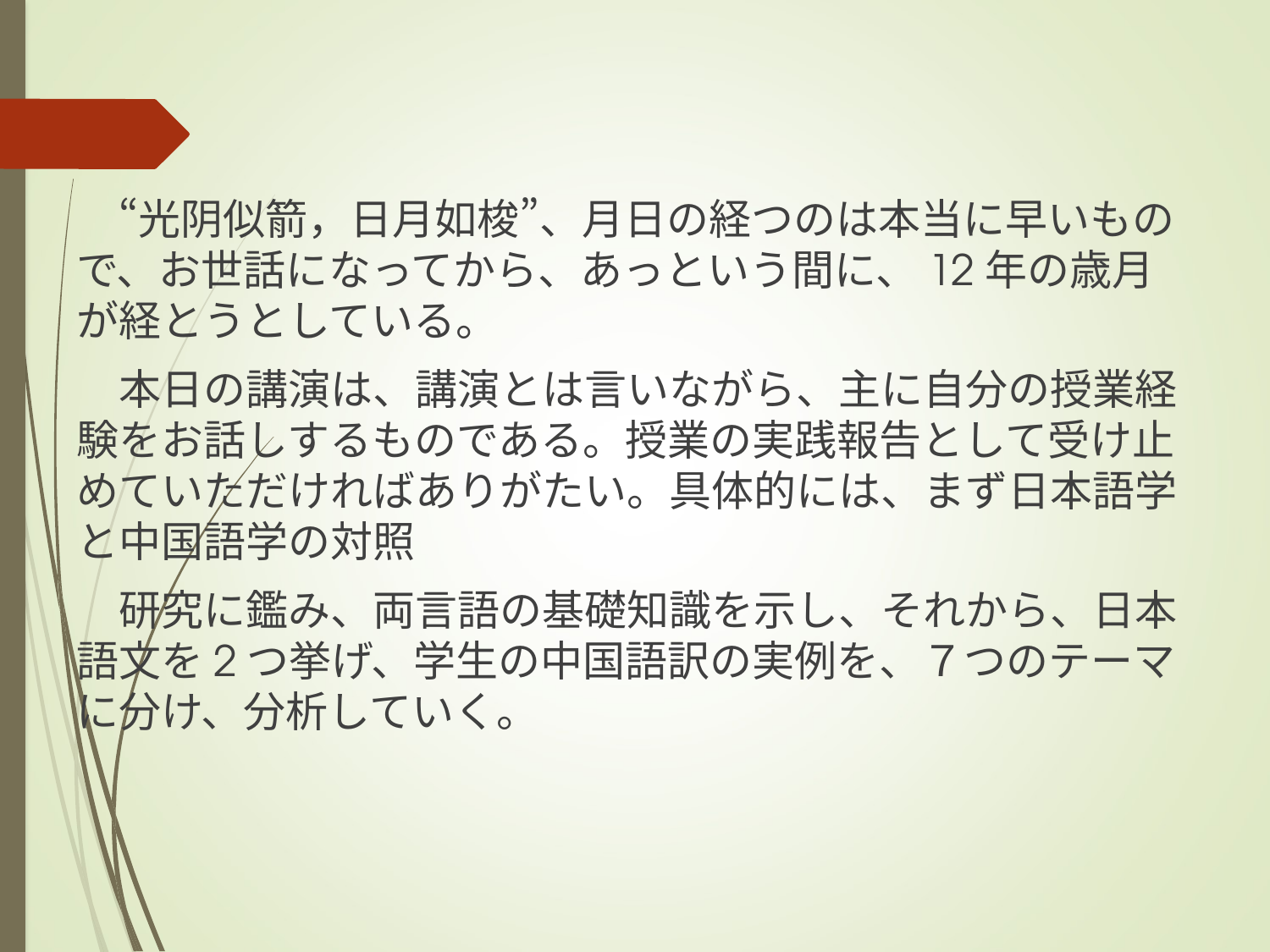

“光阴似箭，日月如梭”、月日の経つのは本当に早いもので、お世話になってから、あっという間に、12年の歳月が経とうとしている。
　本日の講演は、講演とは言いながら、主に自分の授業経験をお話しするものである。授業の実践報告として受け止めていただければありがたい。具体的には、まず日本語学と中国語学の対照
　研究に鑑み、両言語の基礎知識を示し、それから、日本語文を2つ挙げ、学生の中国語訳の実例を、７つのテーマに分け、分析していく。